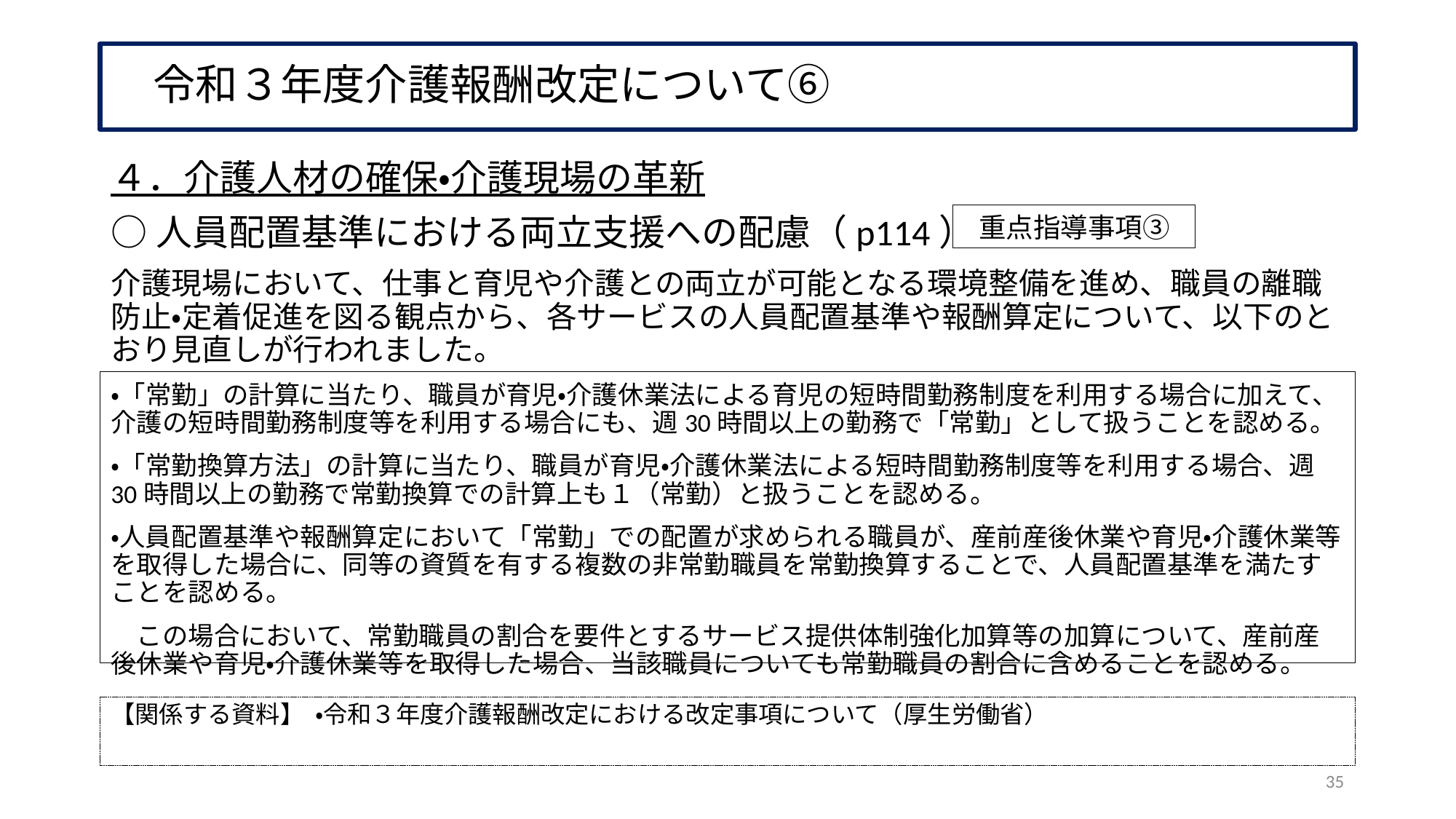

# 令和３年度介護報酬改定について⑥
４．介護人材の確保・介護現場の革新
○人員配置基準における両立支援への配慮（p114）
介護現場において、仕事と育児や介護との両立が可能となる環境整備を進め、職員の離職防止・定着促進を図る観点から、各サービスの人員配置基準や報酬算定について、以下のとおり見直しが行われました。
・「常勤」の計算に当たり、職員が育児・介護休業法による育児の短時間勤務制度を利用する場合に加えて、介護の短時間勤務制度等を利用する場合にも、週30時間以上の勤務で「常勤」として扱うことを認める。
・「常勤換算方法」の計算に当たり、職員が育児・介護休業法による短時間勤務制度等を利用する場合、週30時間以上の勤務で常勤換算での計算上も１（常勤）と扱うことを認める。
・人員配置基準や報酬算定において「常勤」での配置が求められる職員が、産前産後休業や育児・介護休業等を取得した場合に、同等の資質を有する複数の非常勤職員を常勤換算することで、人員配置基準を満たすことを認める。
　この場合において、常勤職員の割合を要件とするサービス提供体制強化加算等の加算について、産前産後休業や育児・介護休業等を取得した場合、当該職員についても常勤職員の割合に含めることを認める。

重点指導事項③

【関係する資料】  ・令和３年度介護報酬改定における改定事項について（厚生労働省）
35